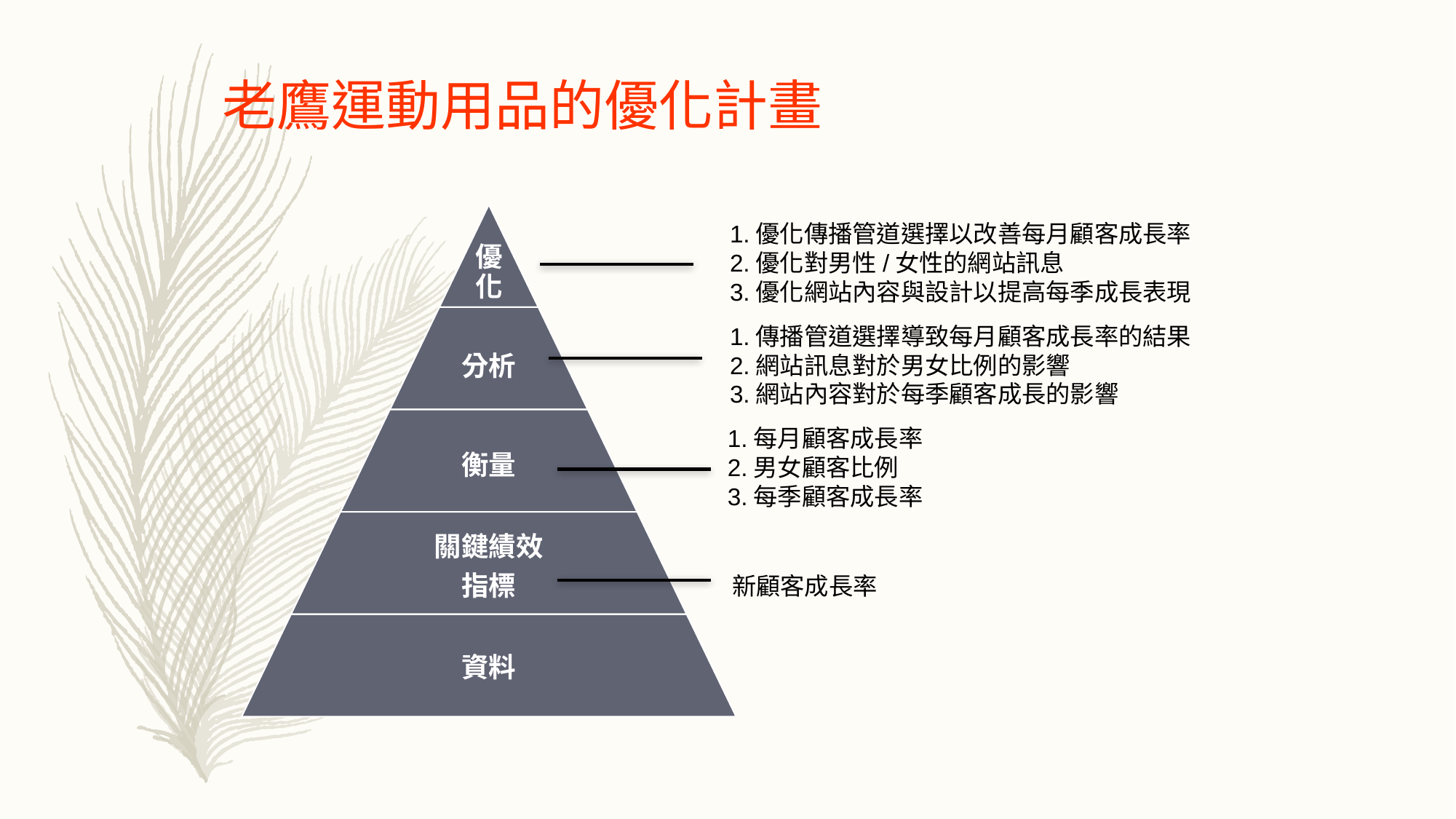

老鷹運動用品的優化計畫
優化
分析
衡量
關鍵績效
指標
資料
1.優化傳播管道選擇以改善每月顧客成長率
2.優化對男性/女性的網站訊息
3.優化網站內容與設計以提高每季成長表現
1.傳播管道選擇導致每月顧客成長率的結果
2.網站訊息對於男女比例的影響
3.網站內容對於每季顧客成長的影響
1.每月顧客成長率
2.男女顧客比例
3.每季顧客成長率
新顧客成長率